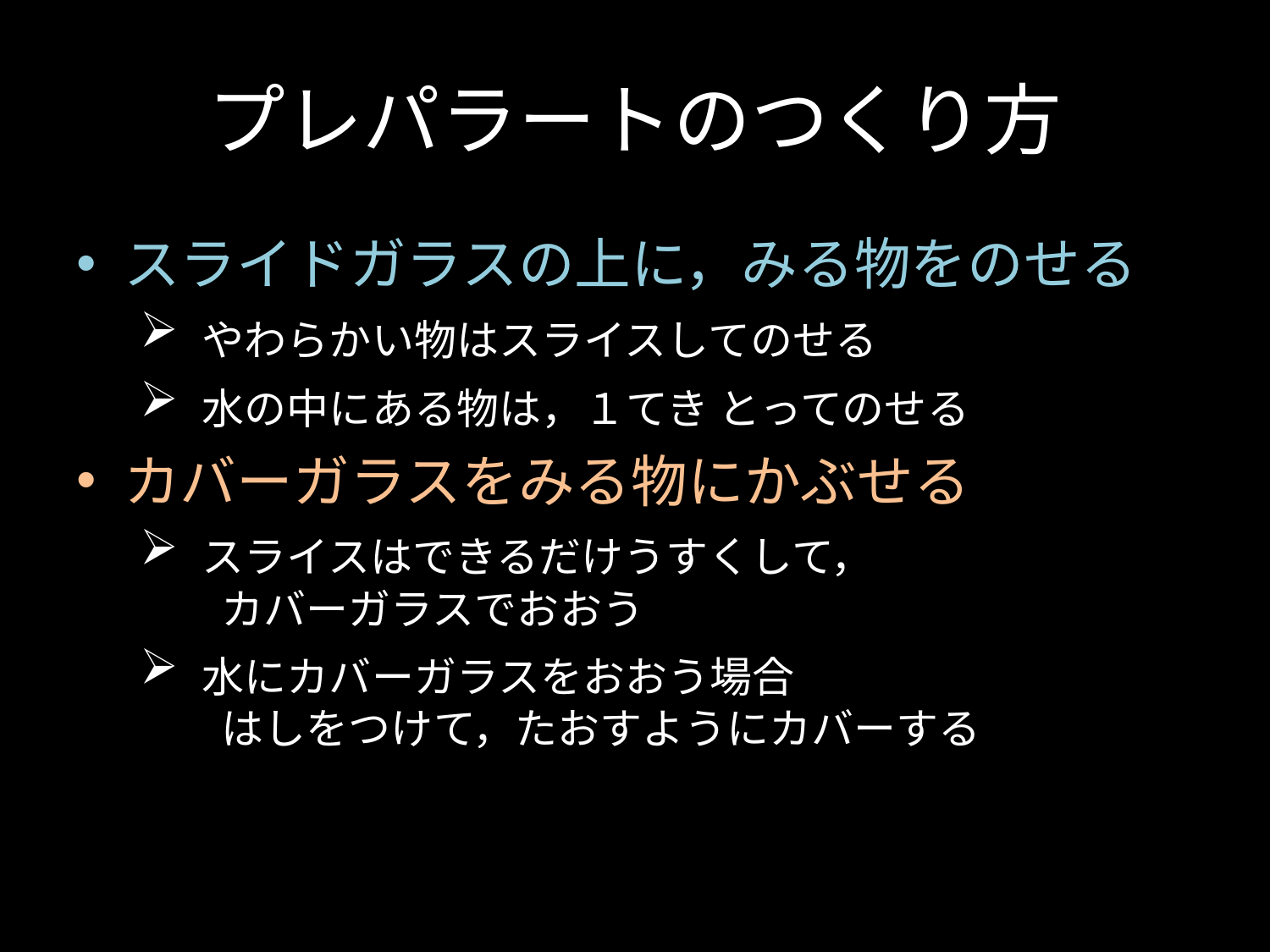

# プレパラートのつくり方
スライドガラスの上に，みる物をのせる
 やわらかい物はスライスしてのせる
 水の中にある物は，１てき とってのせる
カバーガラスをみる物にかぶせる
 スライスはできるだけうすくして，
　カバーガラスでおおう
 水にカバーガラスをおおう場合
　はしをつけて，たおすようにカバーする